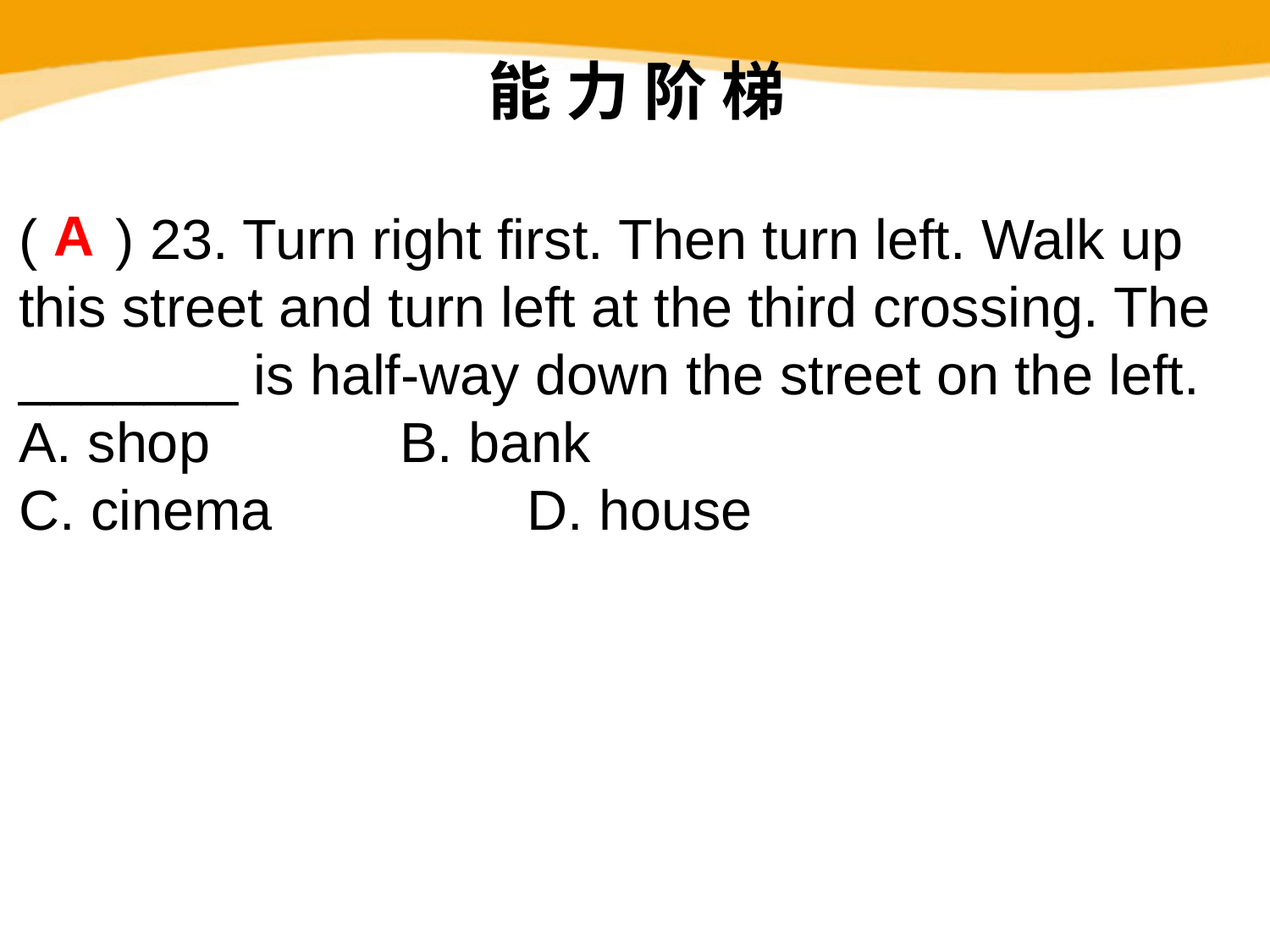

能 力 阶 梯
A
(     ) 23. Turn right first. Then turn left. Walk up this street and turn left at the third crossing. The _______ is half-way down the street on the left.
A. shop		B. bank
C. cinema		D. house